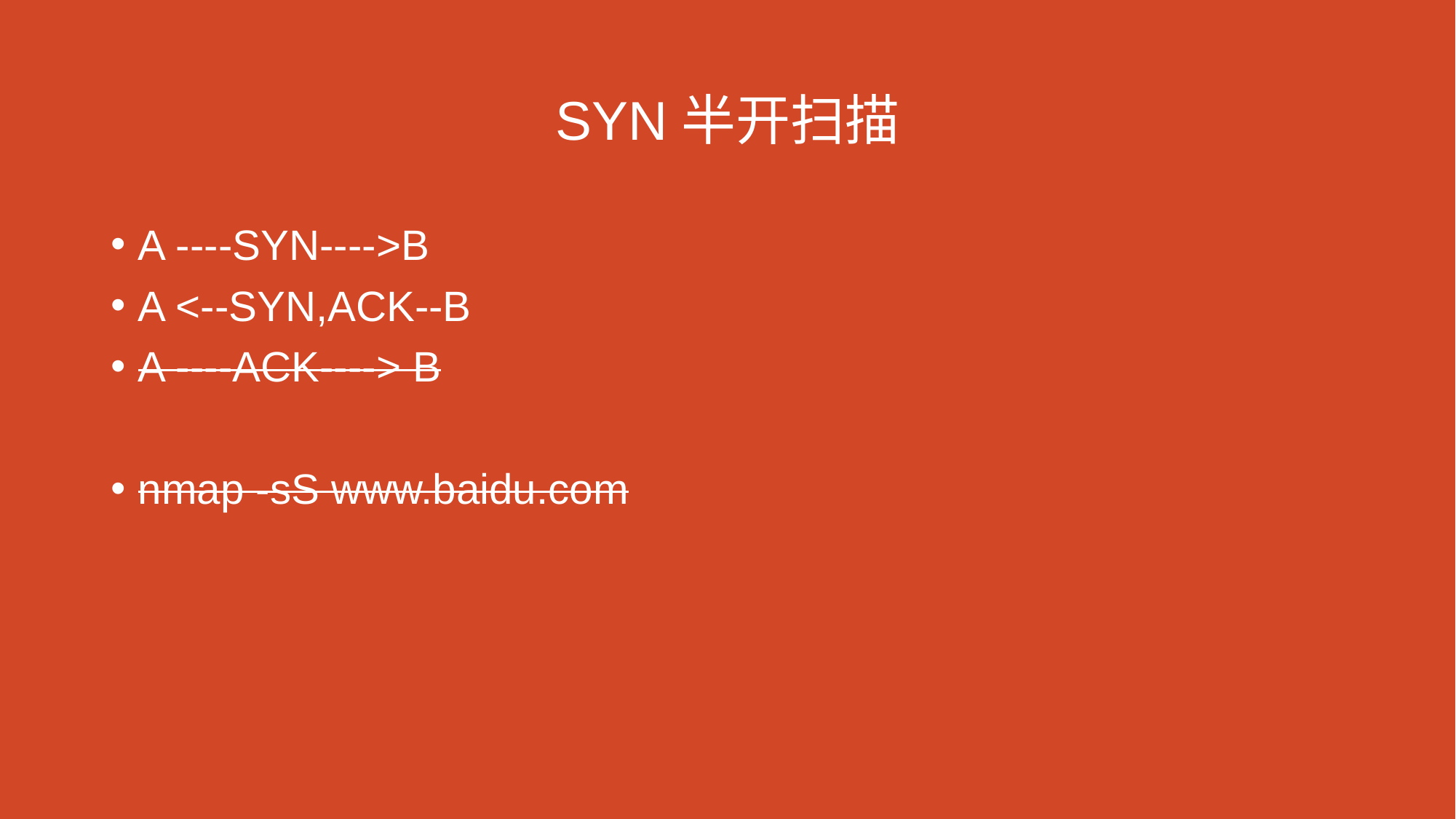

# SYN半开扫描
A ----SYN---->B
A <--SYN,ACK--B
A ----ACK----> B

nmap -sS www.baidu.com